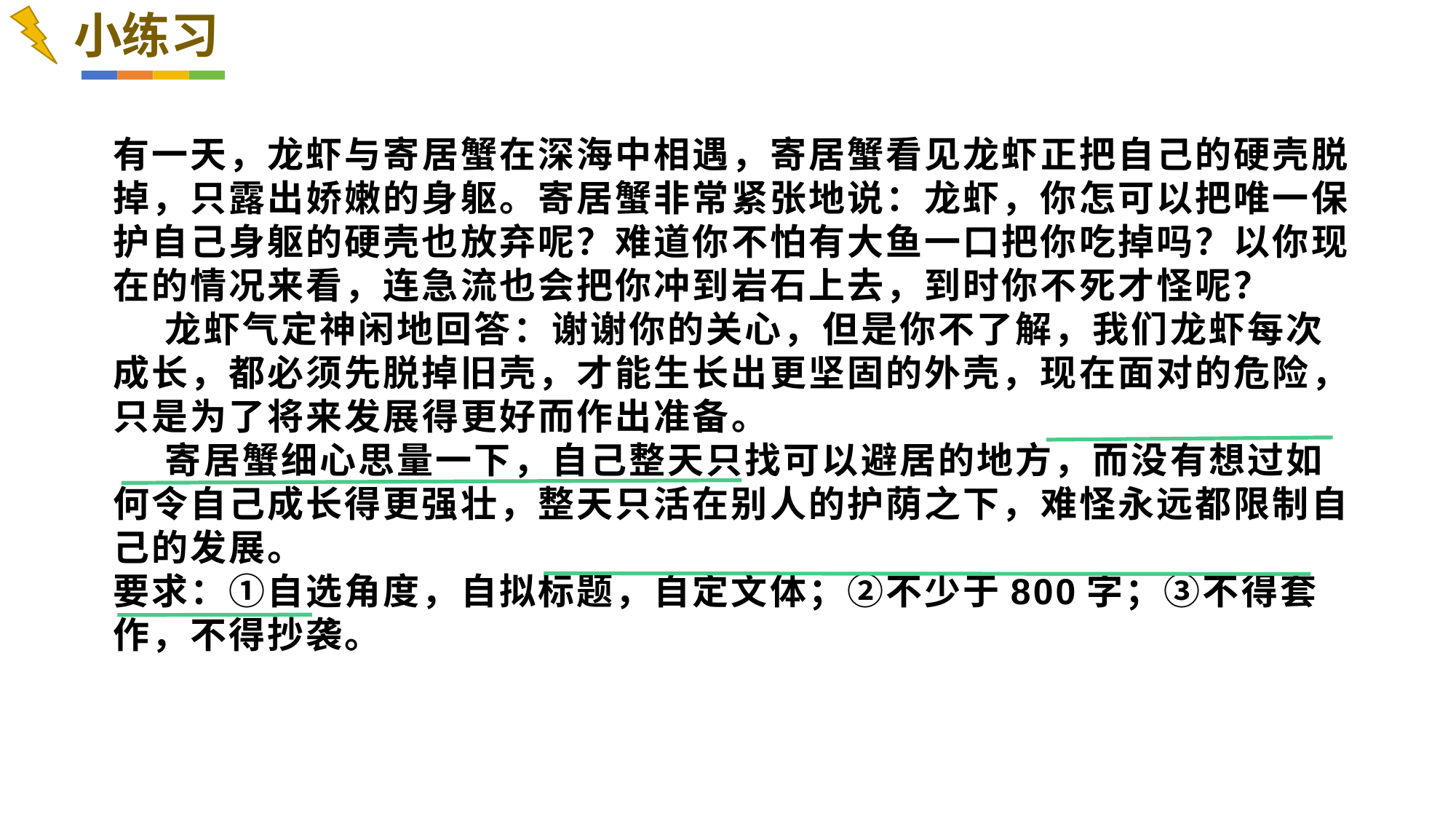

小练习

有一天，龙虾与寄居蟹在深海中相遇，寄居蟹看见龙虾正把自己的硬壳脱掉，只露出娇嫩的身躯。寄居蟹非常紧张地说：龙虾，你怎可以把唯一保护自己身躯的硬壳也放弃呢？难道你不怕有大鱼一口把你吃掉吗？以你现在的情况来看，连急流也会把你冲到岩石上去，到时你不死才怪呢？
     龙虾气定神闲地回答：谢谢你的关心，但是你不了解，我们龙虾每次成长，都必须先脱掉旧壳，才能生长出更坚固的外壳，现在面对的危险，只是为了将来发展得更好而作出准备。
     寄居蟹细心思量一下，自己整天只找可以避居的地方，而没有想过如何令自己成长得更强壮，整天只活在别人的护荫之下，难怪永远都限制自己的发展。
要求：①自选角度，自拟标题，自定文体；②不少于800字；③不得套作，不得抄袭。